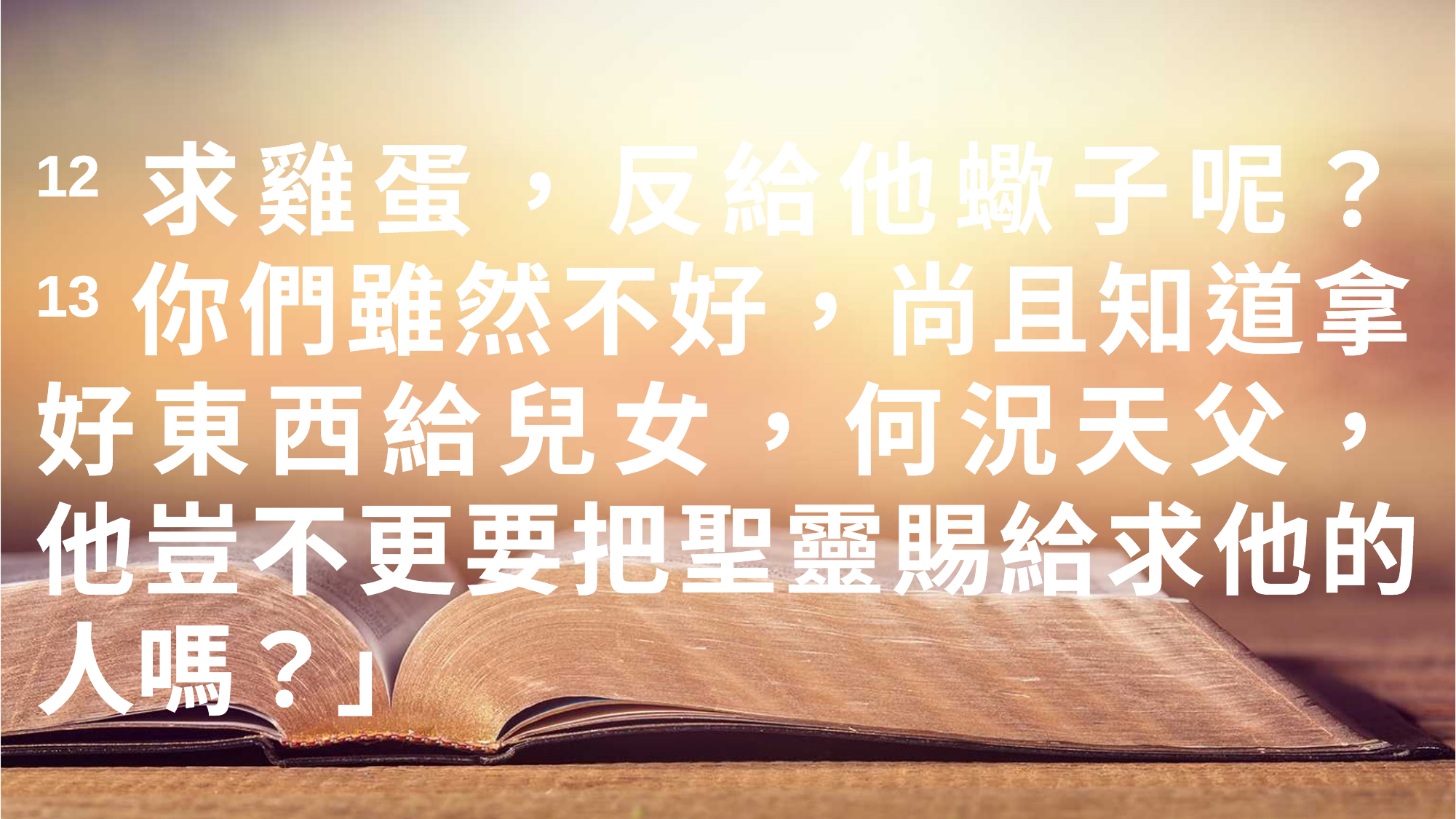

12求雞蛋，反給他蠍子呢？
13你們雖然不好，尚且知道拿
好東西給兒女，何況天父，
他豈不更要把聖靈賜給求他的人嗎？」